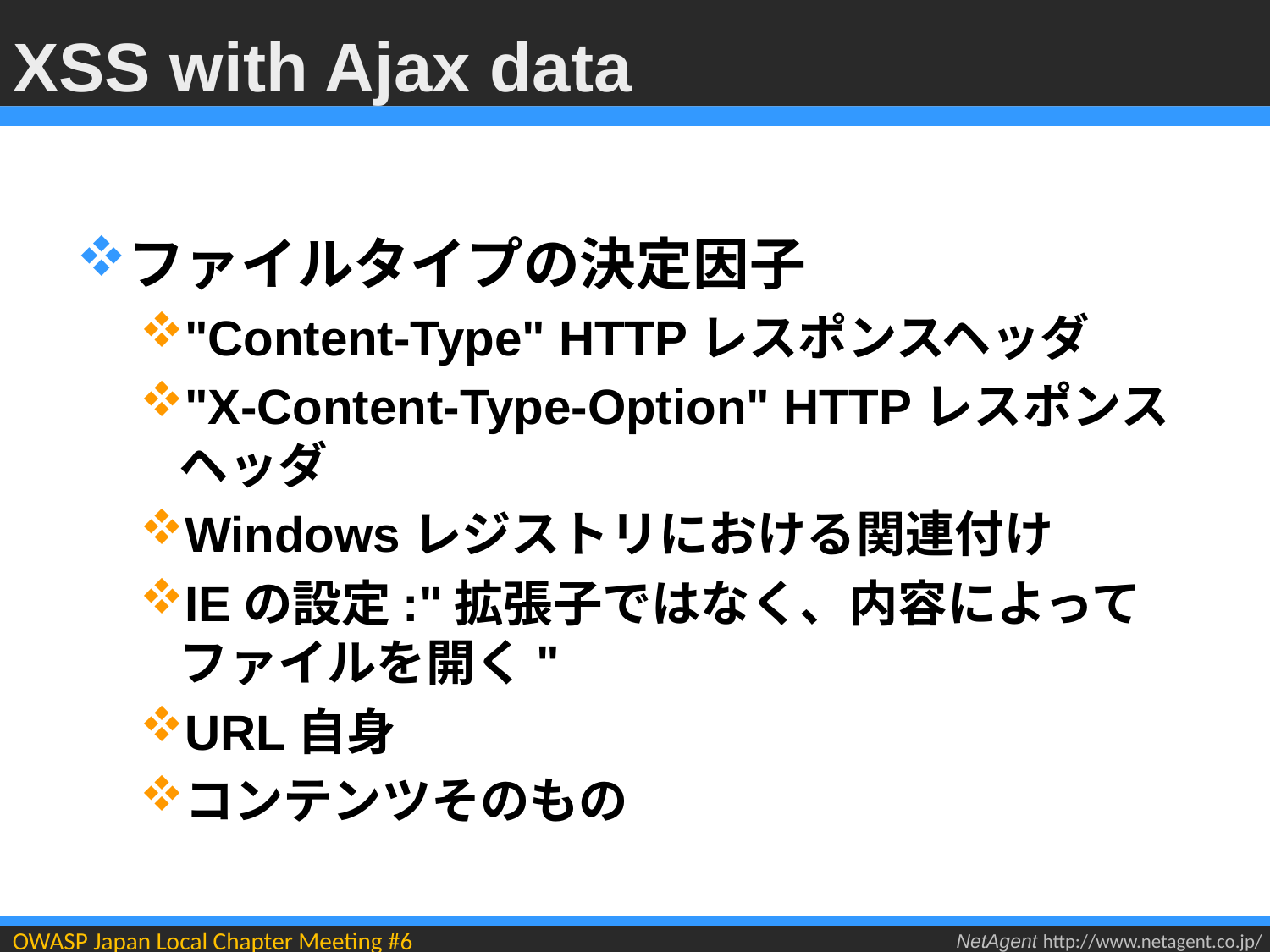

# XSS with Ajax data
ファイルタイプの決定因子
"Content-Type" HTTPレスポンスヘッダ
"X-Content-Type-Option" HTTPレスポンスヘッダ
Windowsレジストリにおける関連付け
IEの設定:"拡張子ではなく、内容によってファイルを開く"
URL自身
コンテンツそのもの